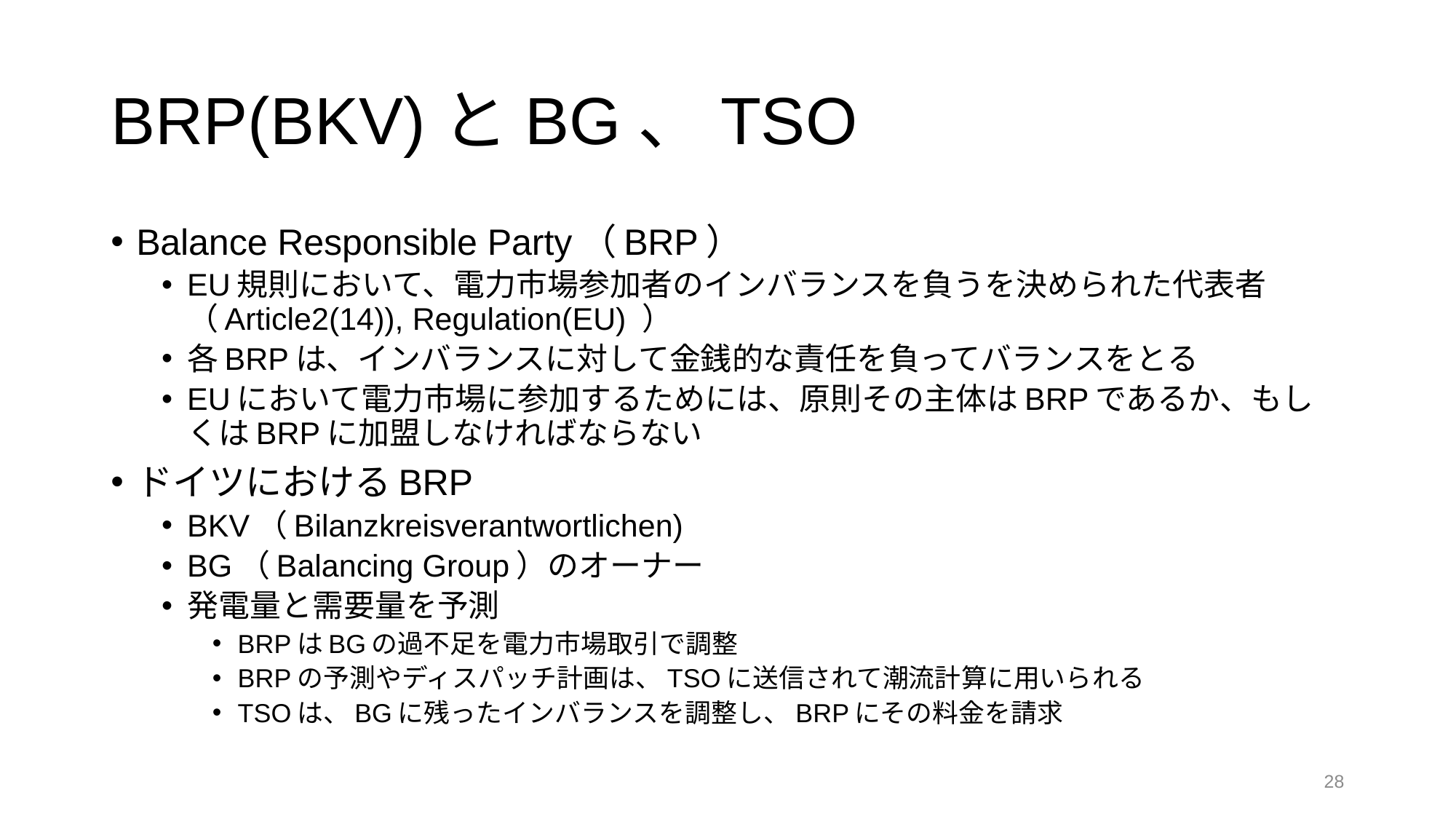

# BRP(BKV)とBG、TSO
Balance Responsible Party（BRP）
EU規則において、電力市場参加者のインバランスを負うを決められた代表者（Article2(14)), Regulation(EU) ）
各BRPは、インバランスに対して金銭的な責任を負ってバランスをとる
EUにおいて電力市場に参加するためには、原則その主体はBRPであるか、もしくはBRPに加盟しなければならない
ドイツにおけるBRP
BKV（Bilanzkreisverantwortlichen)
BG（Balancing Group）のオーナー
発電量と需要量を予測
BRPはBGの過不足を電力市場取引で調整
BRPの予測やディスパッチ計画は、TSOに送信されて潮流計算に用いられる
TSOは、BGに残ったインバランスを調整し、BRPにその料金を請求
28